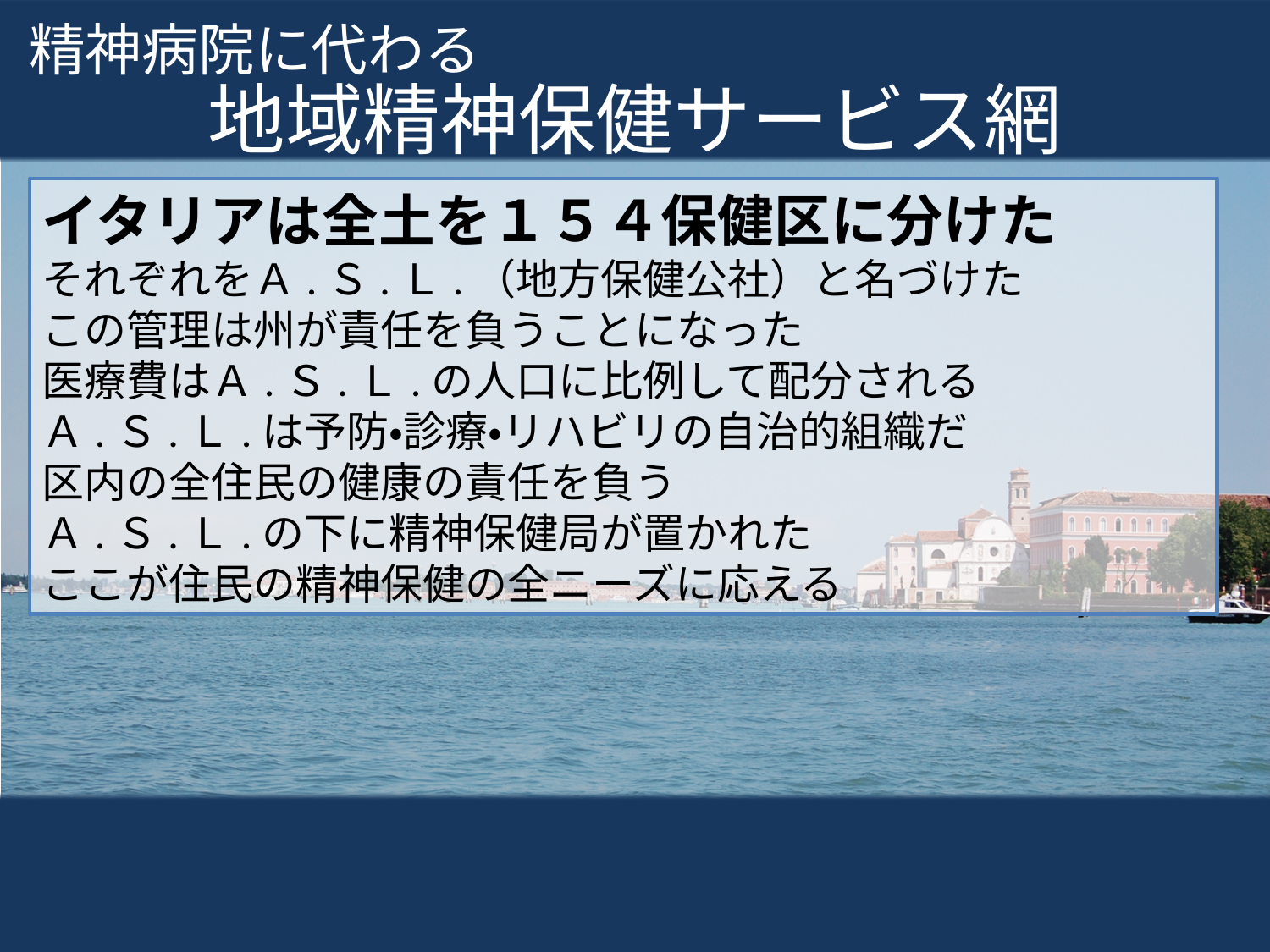

精神病院に代わる
# 地域精神保健サービス網
イタリアは全土を１５４保健区に分けた
それぞれをＡ.Ｓ.Ｌ.（地方保健公社）と名づけた
この管理は州が責任を負うことになった
医療費はＡ.Ｓ.Ｌ.の人口に比例して配分される
Ａ.Ｓ.Ｌ.は予防・診療・リハビリの自治的組織だ
区内の全住民の健康の責任を負う
Ａ.Ｓ.Ｌ.の下に精神保健局が置かれた
ここが住民の精神保健の全ニーズに応える